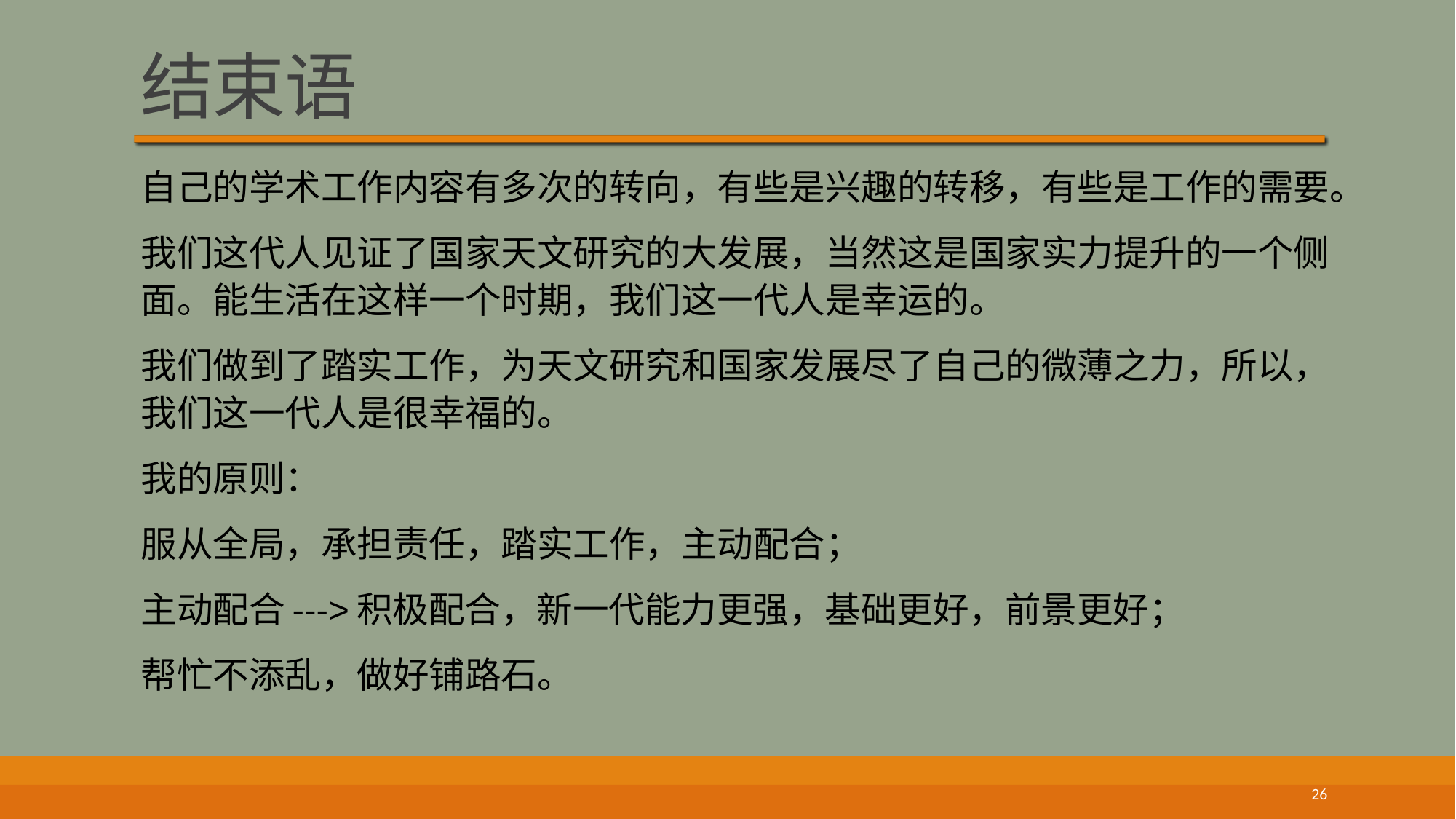

# 结束语
自己的学术工作内容有多次的转向，有些是兴趣的转移，有些是工作的需要。
我们这代人见证了国家天文研究的大发展，当然这是国家实力提升的一个侧面。能生活在这样一个时期，我们这一代人是幸运的。
我们做到了踏实工作，为天文研究和国家发展尽了自己的微薄之力，所以，我们这一代人是很幸福的。
我的原则：
服从全局，承担责任，踏实工作，主动配合；
主动配合--->积极配合，新一代能力更强，基础更好，前景更好；
帮忙不添乱，做好铺路石。
26